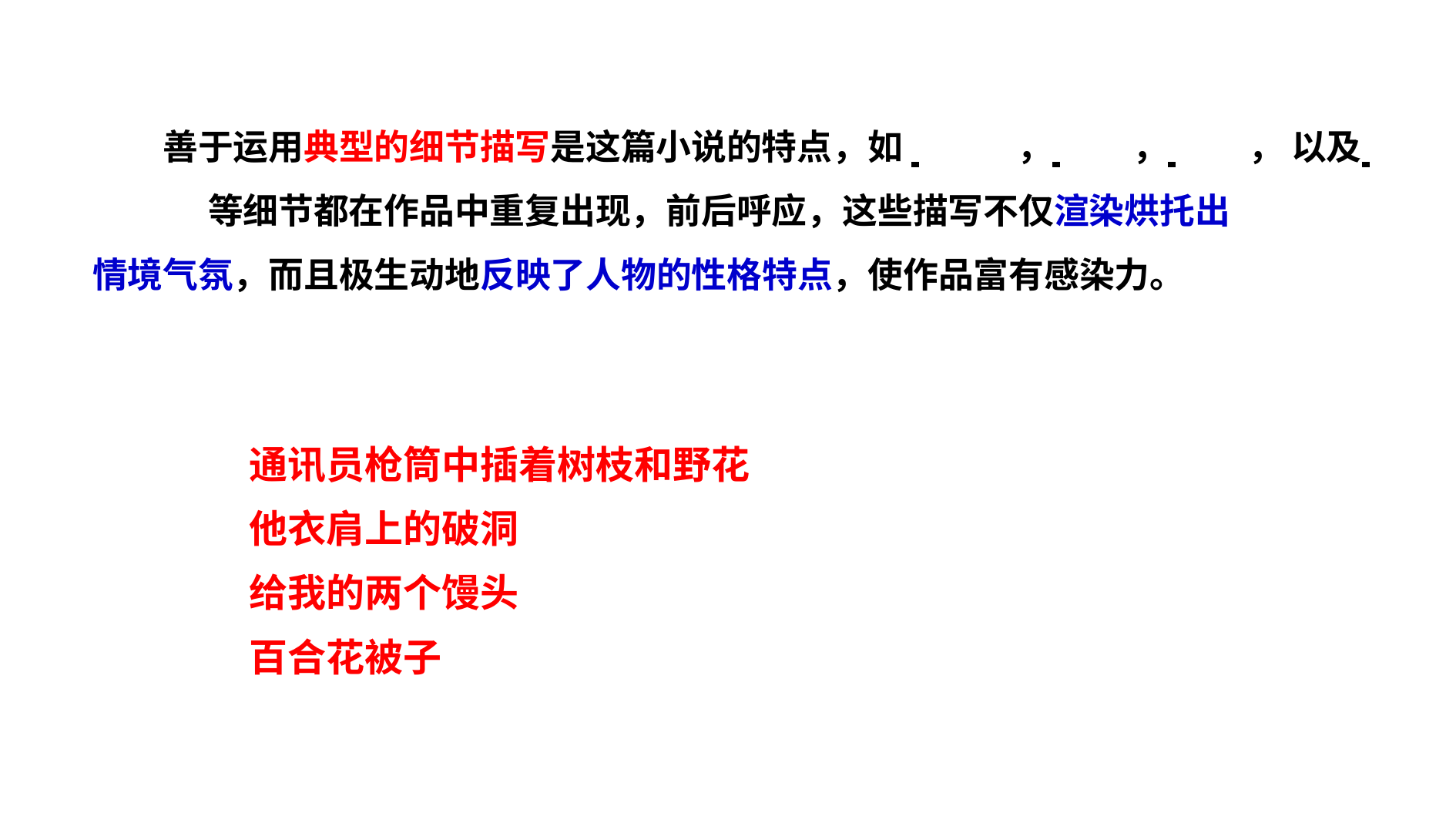

# 善于运用典型的细节描写是这篇小说的特点，如  	， 	， 	， 以及 	等细节都在作品中重复出现，前后呼应，这些描写不仅渲染烘托出
情境气氛，而且极生动地反映了人物的性格特点，使作品富有感染力。
通讯员枪筒中插着树枝和野花 他衣肩上的破洞
给我的两个馒头 百合花被子